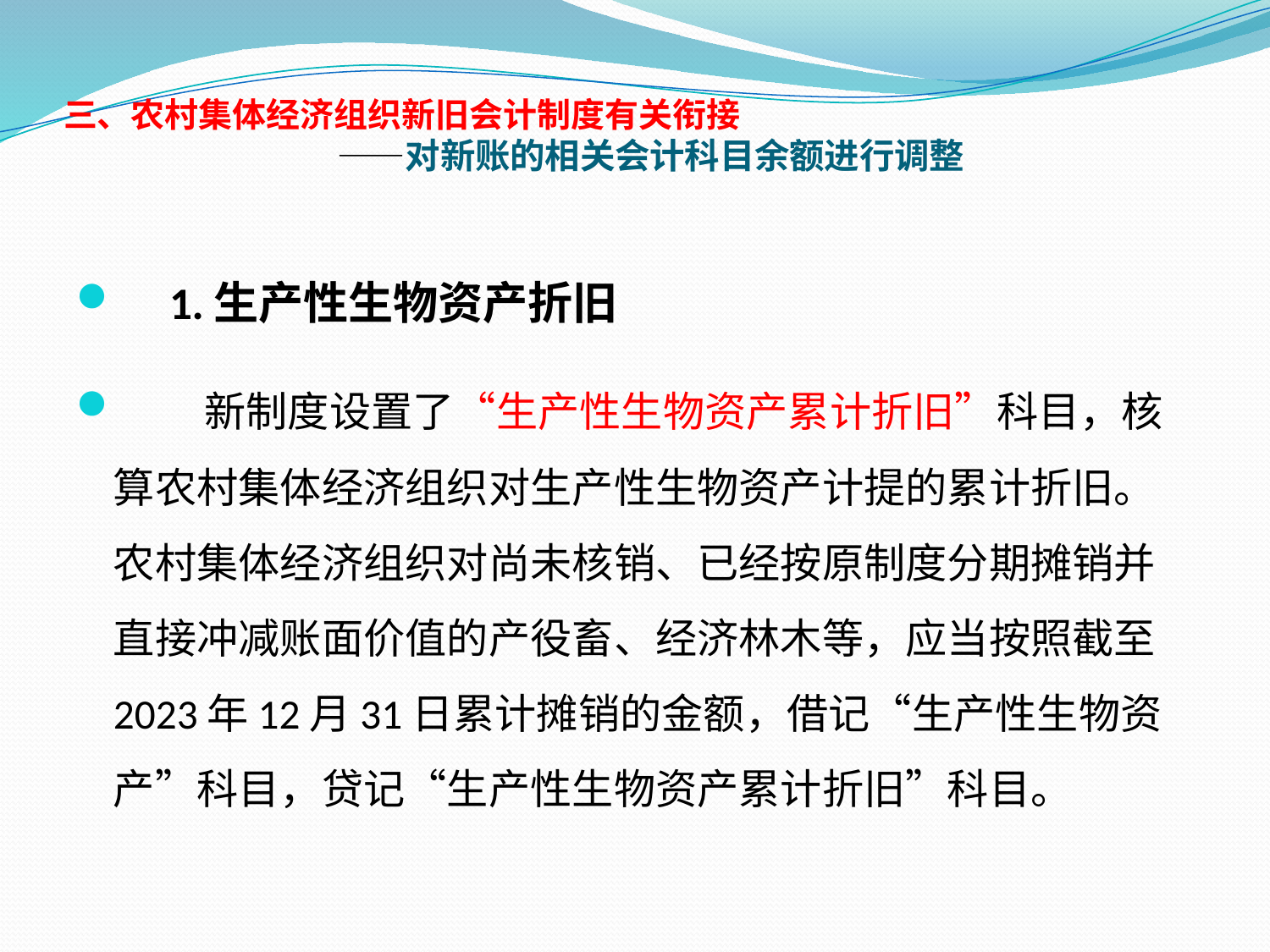

# 三、农村集体经济组织新旧会计制度有关衔接 ——对新账的相关会计科目余额进行调整
　1.生产性生物资产折旧
　　新制度设置了“生产性生物资产累计折旧”科目，核算农村集体经济组织对生产性生物资产计提的累计折旧。农村集体经济组织对尚未核销、已经按原制度分期摊销并直接冲减账面价值的产役畜、经济林木等，应当按照截至2023年12月31日累计摊销的金额，借记“生产性生物资产”科目，贷记“生产性生物资产累计折旧”科目。